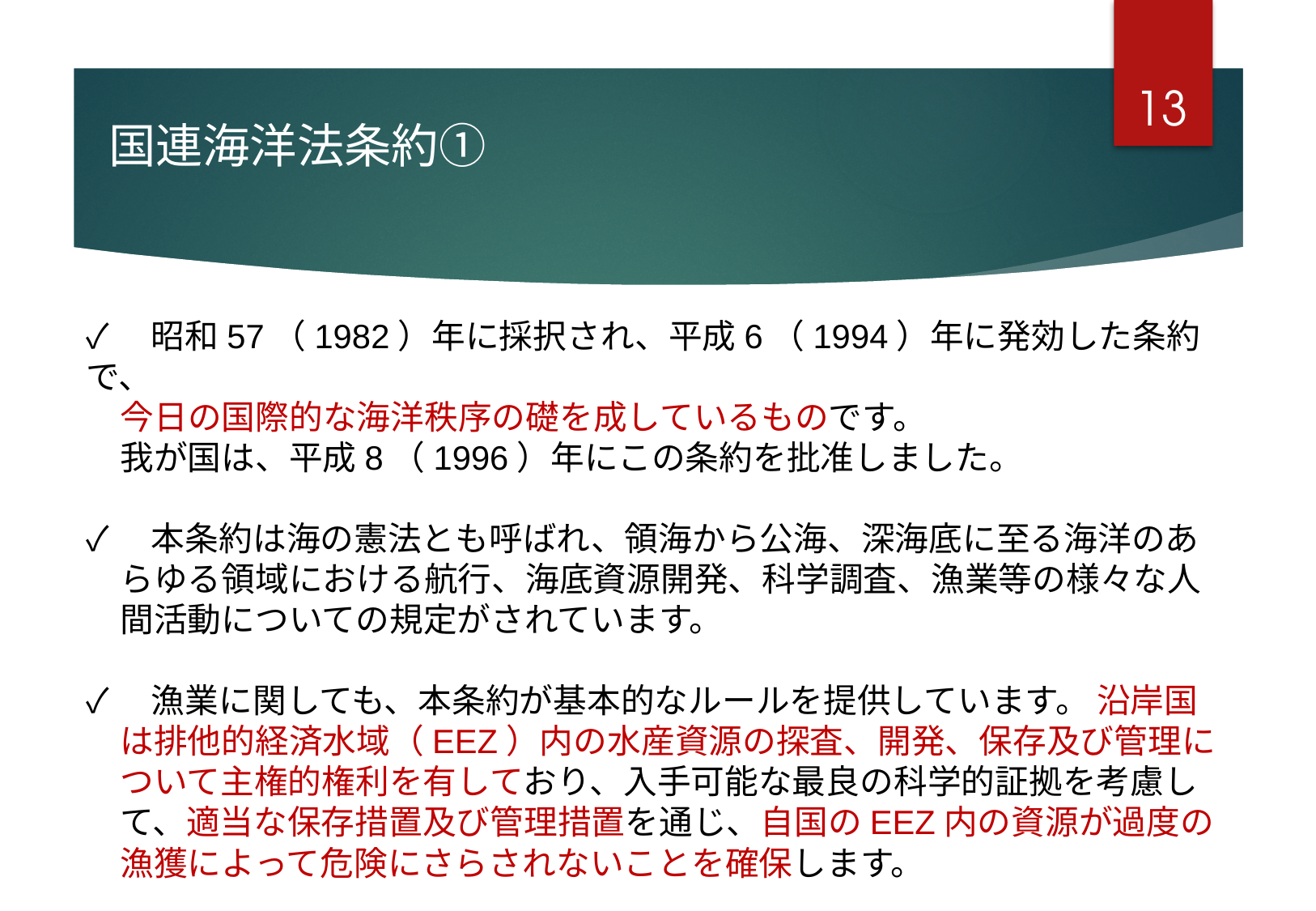

13
国連海洋法条約①
✓　昭和57（1982）年に採択され、平成6（1994）年に発効した条約で、
　今日の国際的な海洋秩序の礎を成しているものです。
　我が国は、平成8（1996）年にこの条約を批准しました。

✓　本条約は海の憲法とも呼ばれ、領海から公海、深海底に至る海洋のあ
　らゆる領域における航行、海底資源開発、科学調査、漁業等の様々な人
　間活動についての規定がされています。

✓　漁業に関しても、本条約が基本的なルールを提供しています。 沿岸国
　は排他的経済水域（EEZ）内の水産資源の探査、開発、保存及び管理に
　ついて主権的権利を有しており、入手可能な最良の科学的証拠を考慮し
　て、適当な保存措置及び管理措置を通じ、自国のEEZ内の資源が過度の
　漁獲によって危険にさらされないことを確保します。